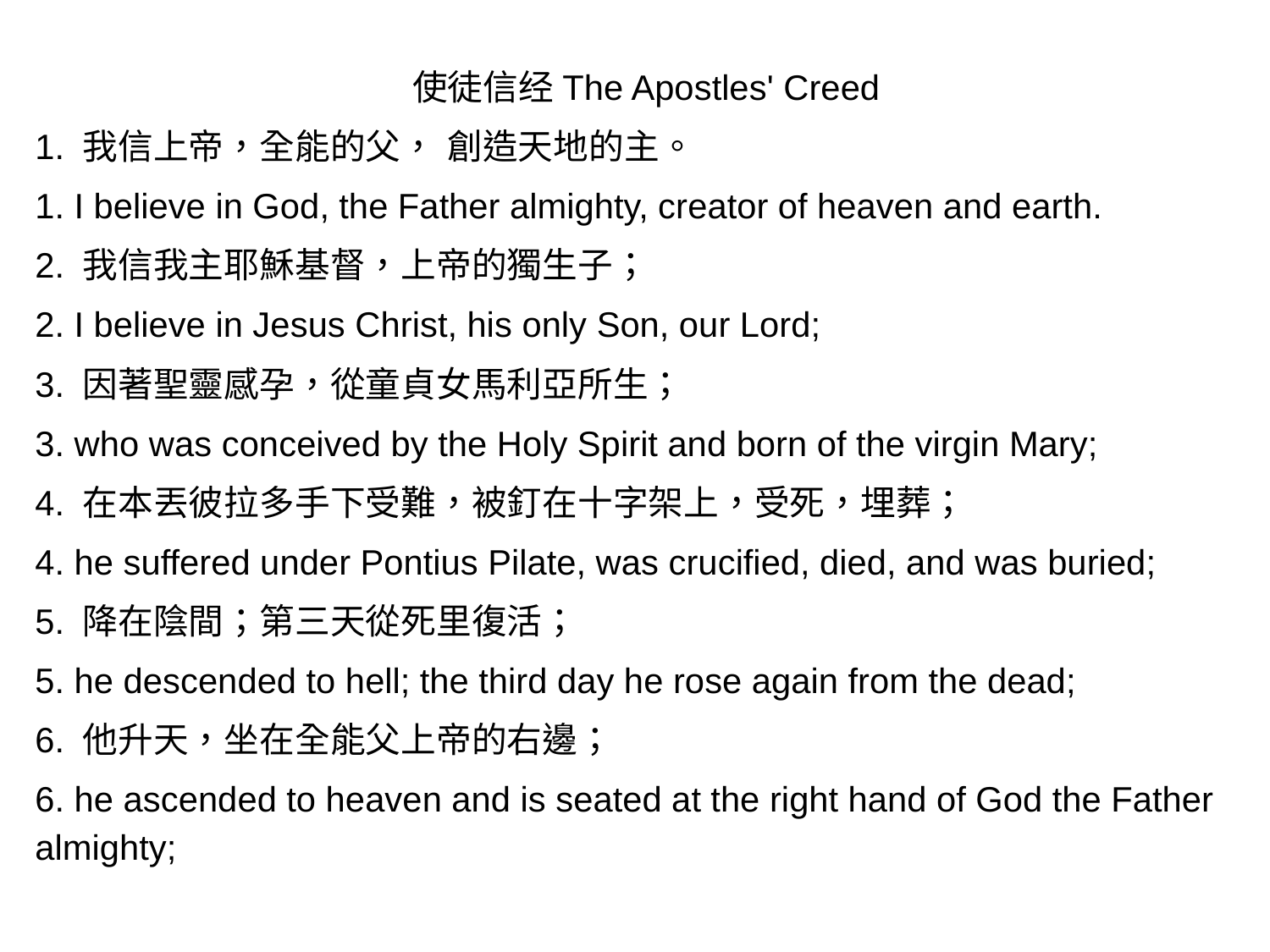

使徒信经The Apostles' Creed
1. 我信上帝，全能的父， 創造天地的主。
1. I believe in God, the Father almighty, creator of heaven and earth.
2. 我信我主耶穌基督，上帝的獨生子；
2. I believe in Jesus Christ, his only Son, our Lord;
3. 因著聖靈感孕，從童貞女馬利亞所生；
3. who was conceived by the Holy Spirit and born of the virgin Mary;
4. 在本丟彼拉多手下受難，被釘在十字架上，受死，埋葬；
4. he suffered under Pontius Pilate, was crucified, died, and was buried;
5. 降在陰間；第三天從死里復活；
5. he descended to hell; the third day he rose again from the dead;
6. 他升天，坐在全能父上帝的右邊；
6. he ascended to heaven and is seated at the right hand of God the Father almighty;